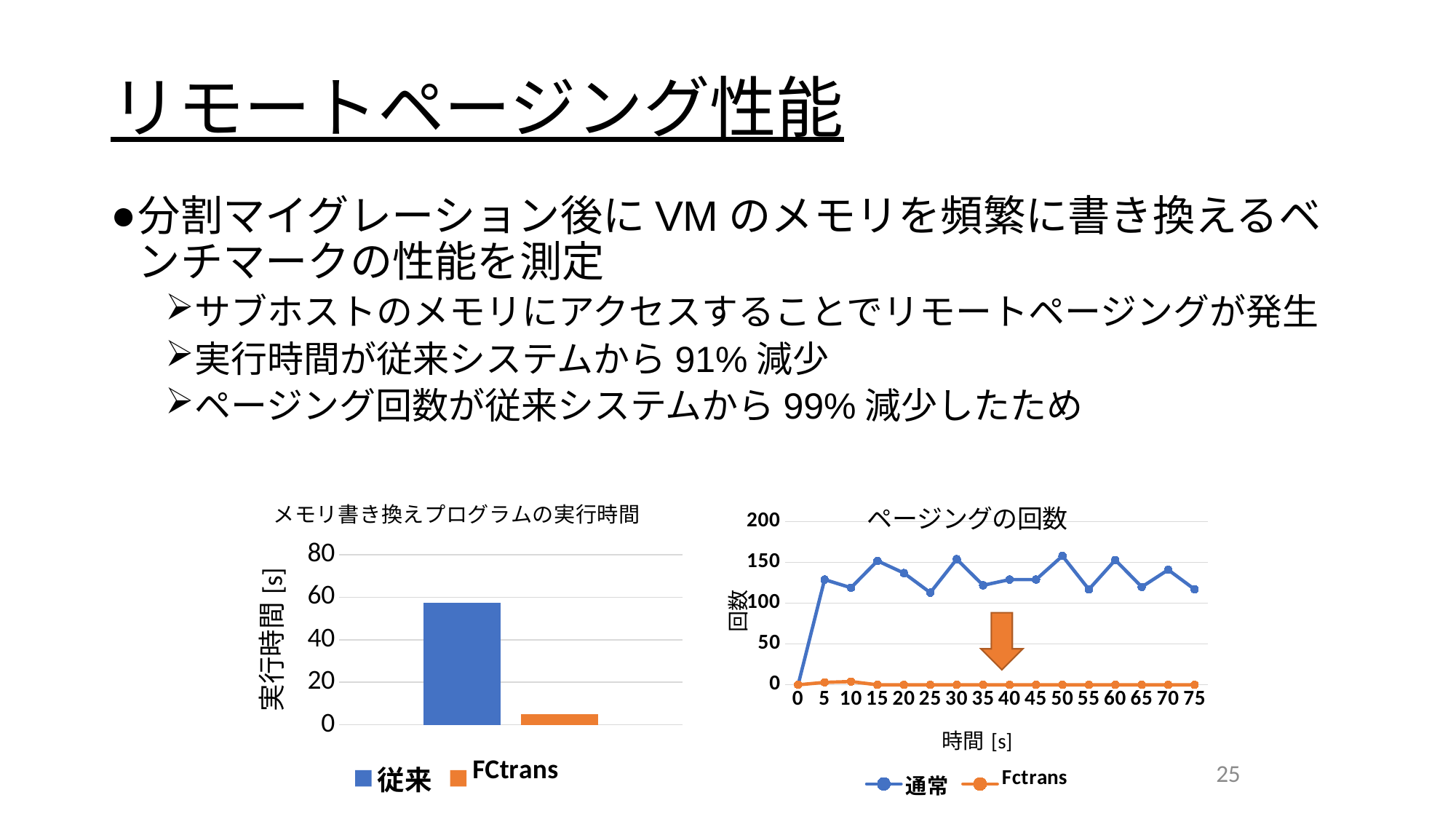

# リモートページング性能
分割マイグレーション後にVMのメモリを頻繁に書き換えるベンチマークの性能を測定
サブホストのメモリにアクセスすることでリモートページングが発生
実行時間が従来システムから91%減少
ページング回数が従来システムから99%減少したため

### Chart: メモリ書き換えプログラムの実行時間

| Category | 従来 | FCtrans |
|---|---|---|

### Chart: ページングの回数

| Category | 通常 | Fctrans |
|---|---|---|
| 0 | 0.0 | 0.0 |
| 5 | 129.0 | 3.0 |
| 10 | 119.0 | 4.0 |
| 15 | 152.0 | 0.0 |
| 20 | 137.0 | 0.0 |
| 25 | 113.0 | 0.0 |
| 30 | 154.0 | 0.0 |
| 35 | 122.0 | 0.0 |
| 40 | 129.0 | 0.0 |
| 45 | 129.0 | 0.0 |
| 50 | 158.0 | 0.0 |
| 55 | 117.0 | 0.0 |
| 60 | 153.0 | 0.0 |
| 65 | 120.0 | 0.0 |
| 70 | 141.0 | 0.0 |
| 75 | 117.0 | 0.0 |
25